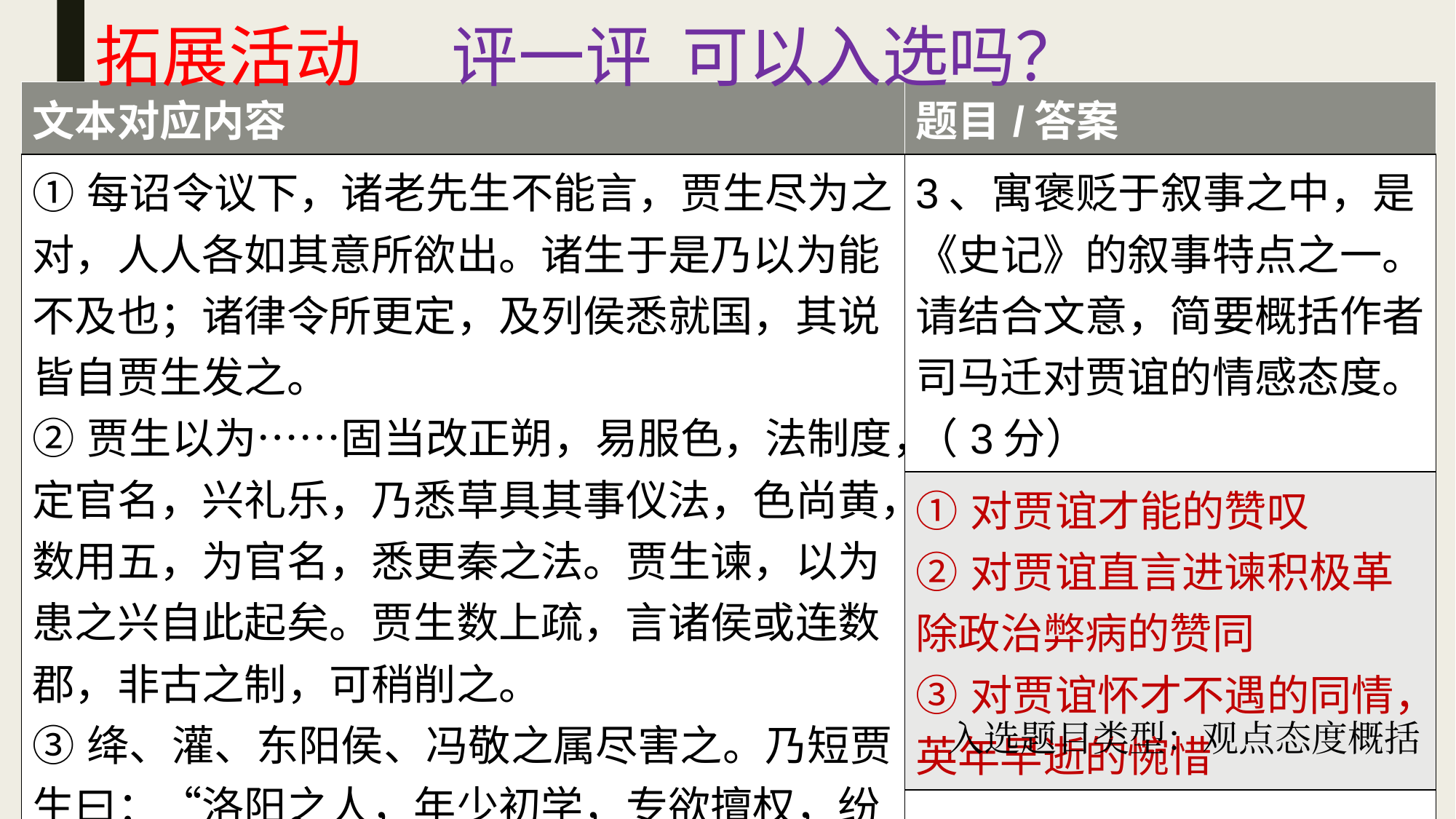

拓展活动      评一评  可以入选吗？
| 文本对应内容 | 题目/答案 |
| --- | --- |
| ①每诏令议下，诸老先生不能言，贾生尽为之对，人人各如其意所欲出。诸生于是乃以为能不及也；诸律令所更定，及列侯悉就国，其说皆自贾生发之。 ②贾生以为……固当改正朔，易服色，法制度，定官名，兴礼乐，乃悉草具其事仪法，色尚黄，数用五，为官名，悉更秦之法。贾生谏，以为患之兴自此起矣。贾生数上疏，言诸侯或连数郡，非古之制，可稍削之。 ③绛、灌、东阳侯、冯敬之属尽害之。乃短贾生曰：“洛阳之人，年少初学，专欲擅权，纷乱诸事。”于是天子后亦疏之，不用其议。 ……贾生自伤为傅无状，哭泣岁余，亦死。 | 3、寓褒贬于叙事之中，是《史记》的叙事特点之一。请结合文意，简要概括作者司马迁对贾谊的情感态度。（3分） |
|  | ①对贾谊才能的赞叹 ②对贾谊直言进谏积极革除政治弊病的赞同 ③对贾谊怀才不遇的同情，英年早逝的惋惜 |
|  |  |
#
入选题目类型：观点态度概括